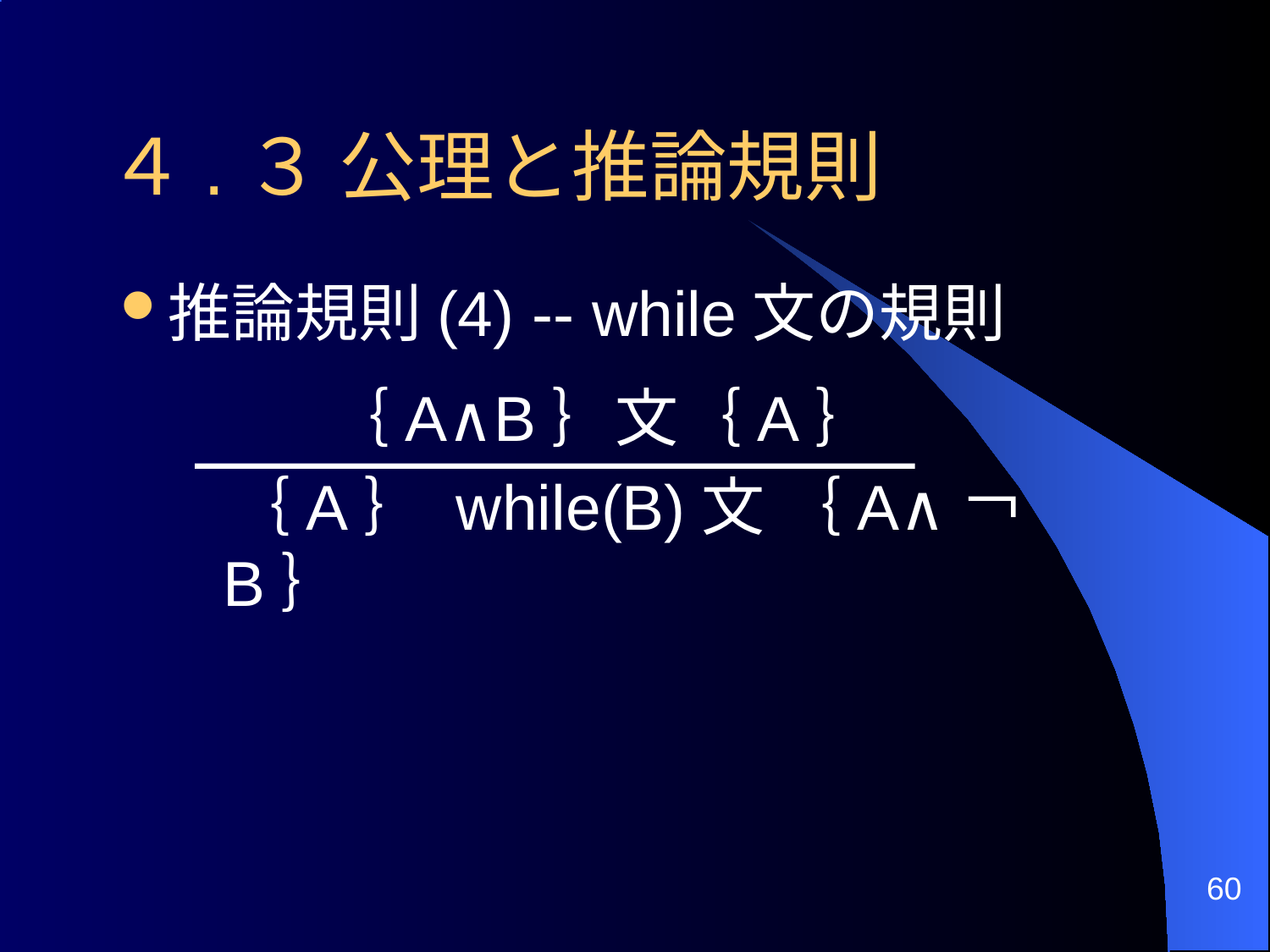

# ４.３ 公理と推論規則
推論規則(4) -- while文の規則
         ｛A∧B｝文｛A｝
  ｛A｝ while(B)文 ｛A∧￢B｝

60